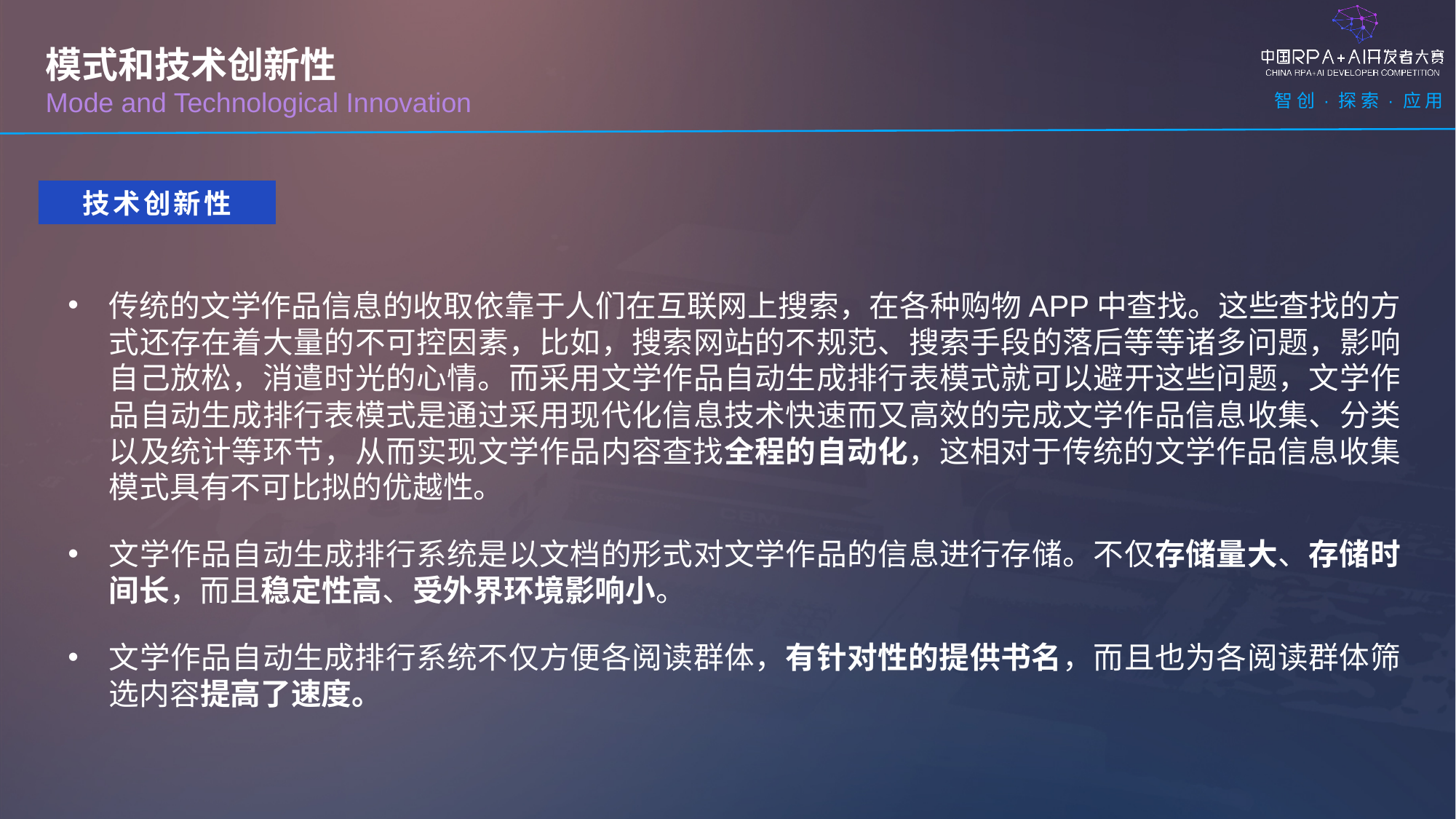

模式和技术创新性
Mode and Technological Innovation
技术创新性
传统的文学作品信息的收取依靠于人们在互联网上搜索，在各种购物APP中查找。这些查找的方式还存在着大量的不可控因素，比如，搜索网站的不规范、搜索手段的落后等等诸多问题，影响自己放松，消遣时光的心情。而采用文学作品自动生成排行表模式就可以避开这些问题，文学作品自动生成排行表模式是通过采用现代化信息技术快速而又高效的完成文学作品信息收集、分类以及统计等环节，从而实现文学作品内容查找全程的自动化，这相对于传统的文学作品信息收集模式具有不可比拟的优越性。
文学作品自动生成排行系统是以文档的形式对文学作品的信息进行存储。不仅存储量大、存储时间长，而且稳定性高、受外界环境影响小。
文学作品自动生成排行系统不仅方便各阅读群体，有针对性的提供书名，而且也为各阅读群体筛选内容提高了速度。